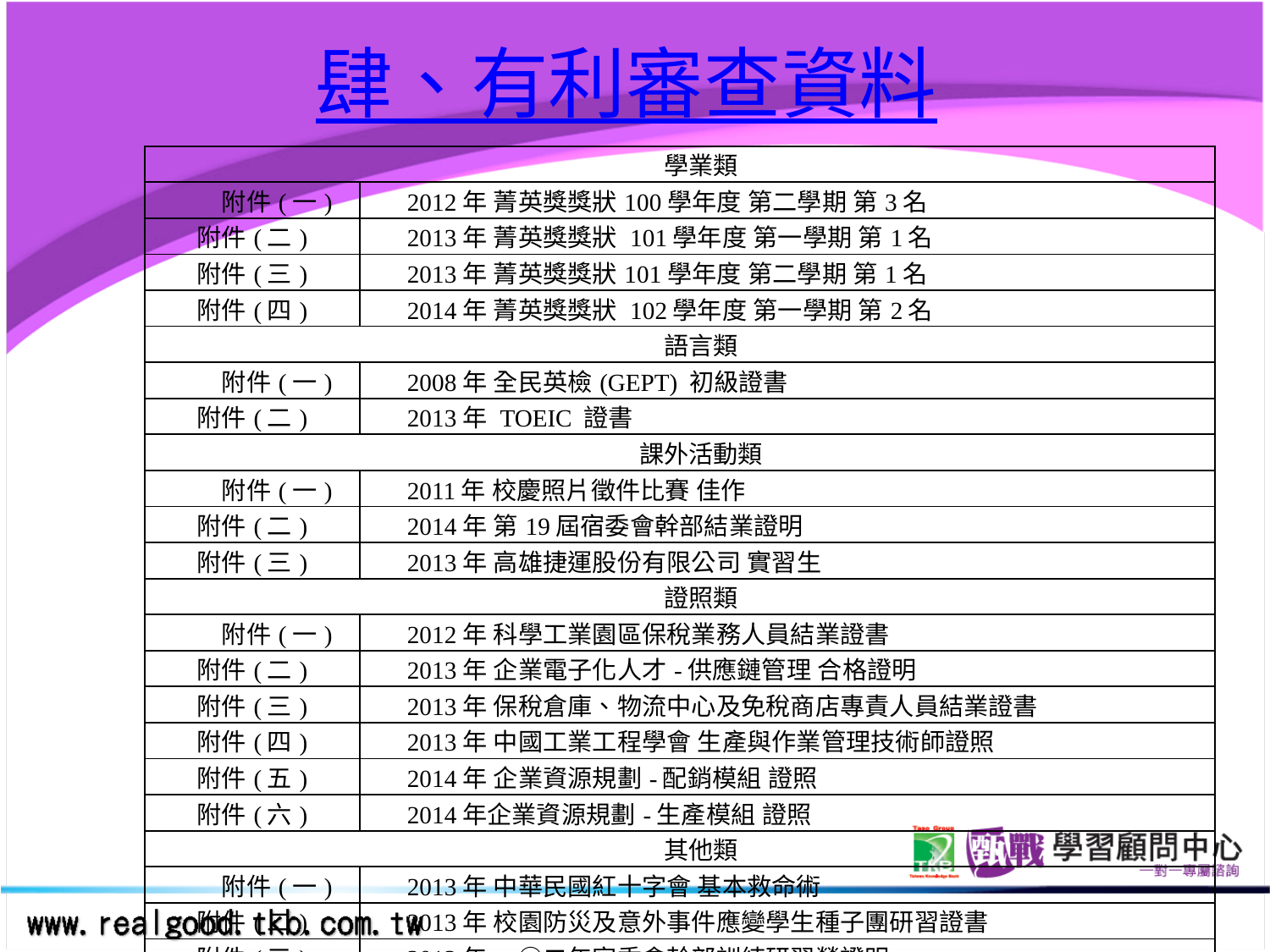

# 肆、有利審查資料
| 學業類 |  |
| --- | --- |
| 附件(一) | 2012年 菁英獎獎狀100學年度 第二學期 第3名 |
| 附件(二) | 2013年 菁英獎獎狀 101學年度 第一學期 第1名 |
| 附件(三) | 2013年 菁英獎獎狀101學年度 第二學期 第1名 |
| 附件(四) | 2014年 菁英獎獎狀 102學年度 第一學期 第2名 |
| 語言類 |  |
| 附件(一) | 2008年 全民英檢(GEPT) 初級證書 |
| 附件(二) | 2013年 TOEIC 證書 |
| 課外活動類 |  |
| 附件(一) | 2011年 校慶照片徵件比賽 佳作 |
| 附件(二) | 2014年 第19屆宿委會幹部結業證明 |
| 附件(三) | 2013年 高雄捷運股份有限公司 實習生 |
| 證照類 |  |
| 附件(一) | 2012年 科學工業園區保稅業務人員結業證書 |
| 附件(二) | 2013年 企業電子化人才-供應鏈管理 合格證明 |
| 附件(三) | 2013年 保稅倉庫、物流中心及免稅商店專責人員結業證書 |
| 附件(四) | 2013年 中國工業工程學會 生產與作業管理技術師證照 |
| 附件(五) | 2014年 企業資源規劃-配銷模組 證照 |
| 附件(六) | 2014年企業資源規劃-生產模組 證照 |
| 其他類 |  |
| 附件(一) | 2013年 中華民國紅十字會 基本救命術 |
| 附件(二) | 2013年 校園防災及意外事件應變學生種子團研習證書 |
| 附件(三) | 2013年 一○二年宿委會幹部訓練研習營證明 |
| 附件(四) | 第三十二屆全國珠算聯合測驗 心算捌級合格證書 |
| 附件(五) | 第三十二屆全國珠算聯合測驗 心算玖級合格證書 |